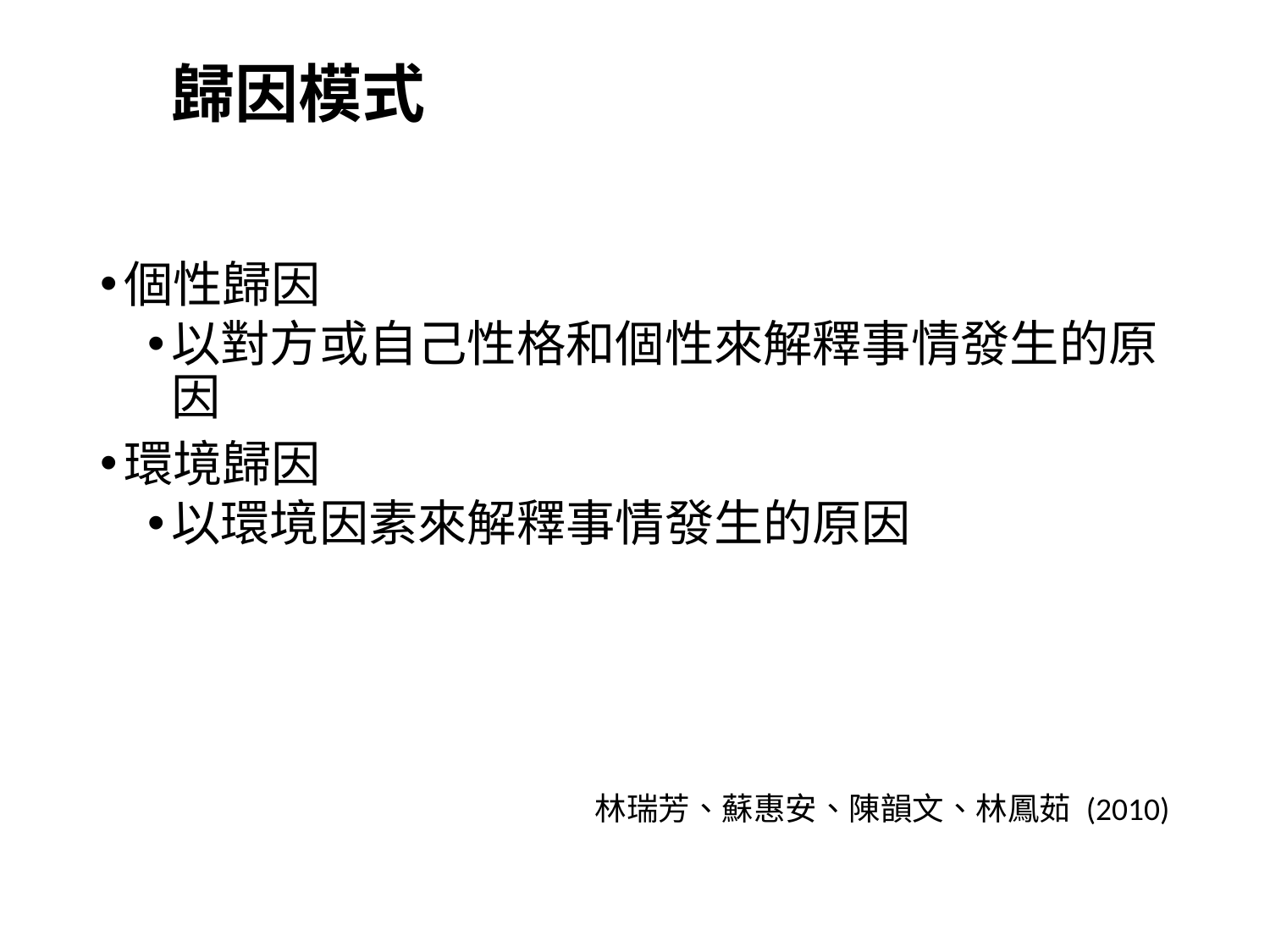

# 歸因模式
個性歸因
以對方或自己性格和個性來解釋事情發生的原因
環境歸因
以環境因素來解釋事情發生的原因
林瑞芳、蘇惠安、陳韻文、林鳳茹 (2010)